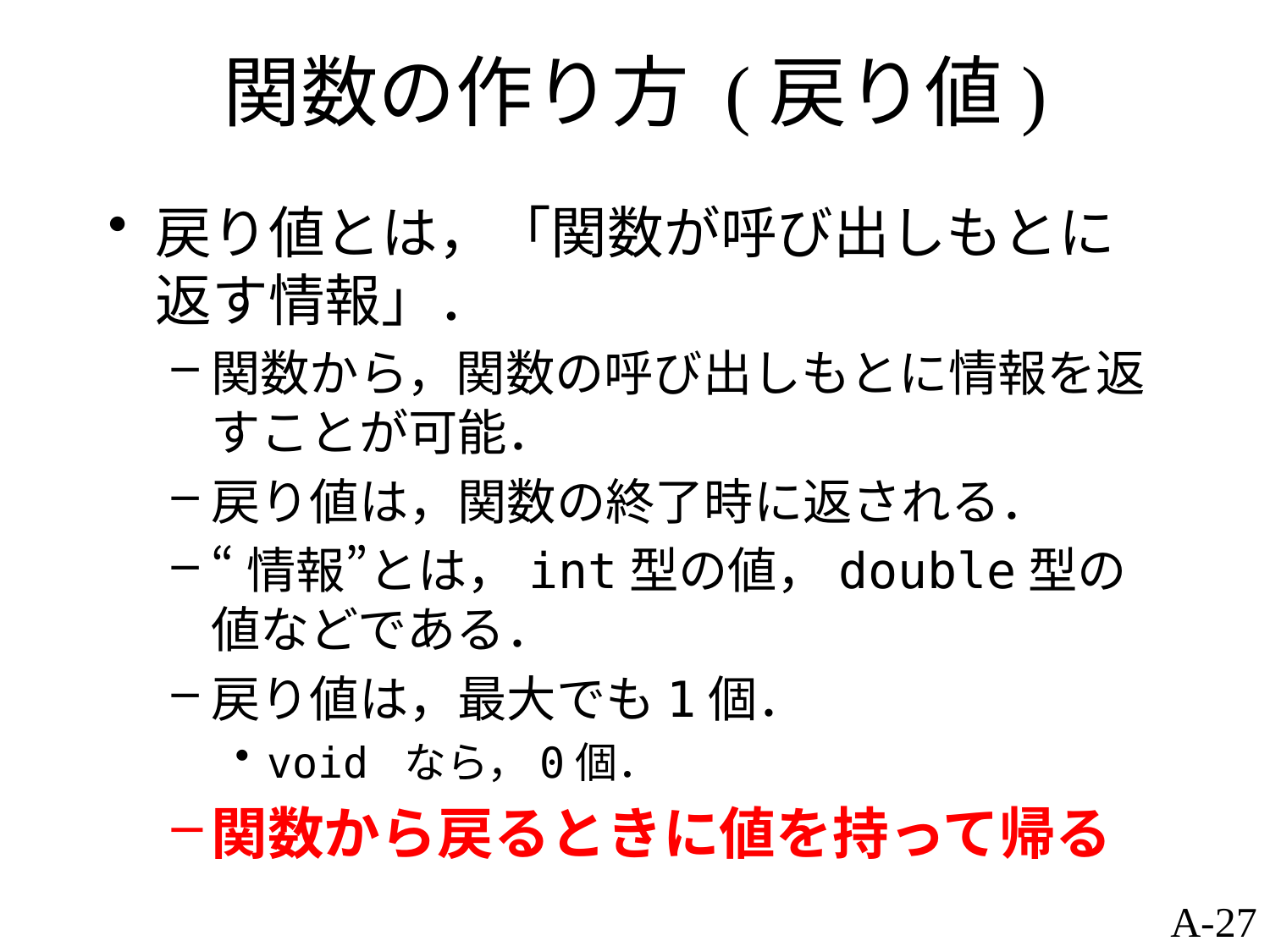

# 関数の作り方 (戻り値)
戻り値とは，「関数が呼び出しもとに返す情報」．
関数から，関数の呼び出しもとに情報を返すことが可能．
戻り値は，関数の終了時に返される．
“情報”とは，int型の値，double型の値などである．
戻り値は，最大でも1個．
void なら，0個．
関数から戻るときに値を持って帰る
A-27